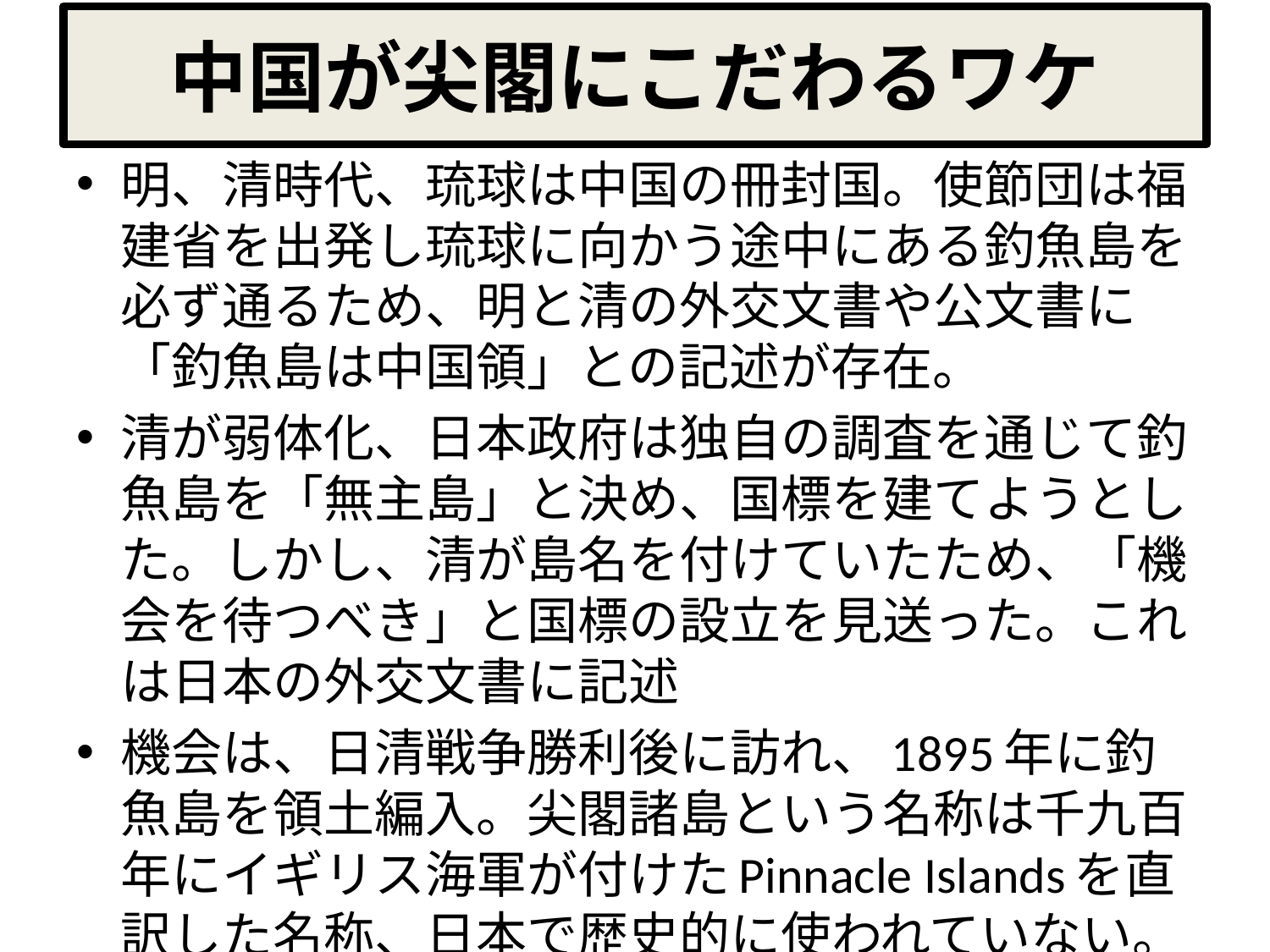

# 中国が尖閣にこだわるワケ
明、清時代、琉球は中国の冊封国。使節団は福建省を出発し琉球に向かう途中にある釣魚島を必ず通るため、明と清の外交文書や公文書に「釣魚島は中国領」との記述が存在。
清が弱体化、日本政府は独自の調査を通じて釣魚島を「無主島」と決め、国標を建てようとした。しかし、清が島名を付けていたため、「機会を待つべき」と国標の設立を見送った。これは日本の外交文書に記述
機会は、日清戦争勝利後に訪れ、1895年に釣魚島を領土編入。尖閣諸島という名称は千九百年にイギリス海軍が付けたPinnacle Islandsを直訳した名称、日本で歴史的に使われていない。ギャップは、歴史を振り返る時間軸の違い